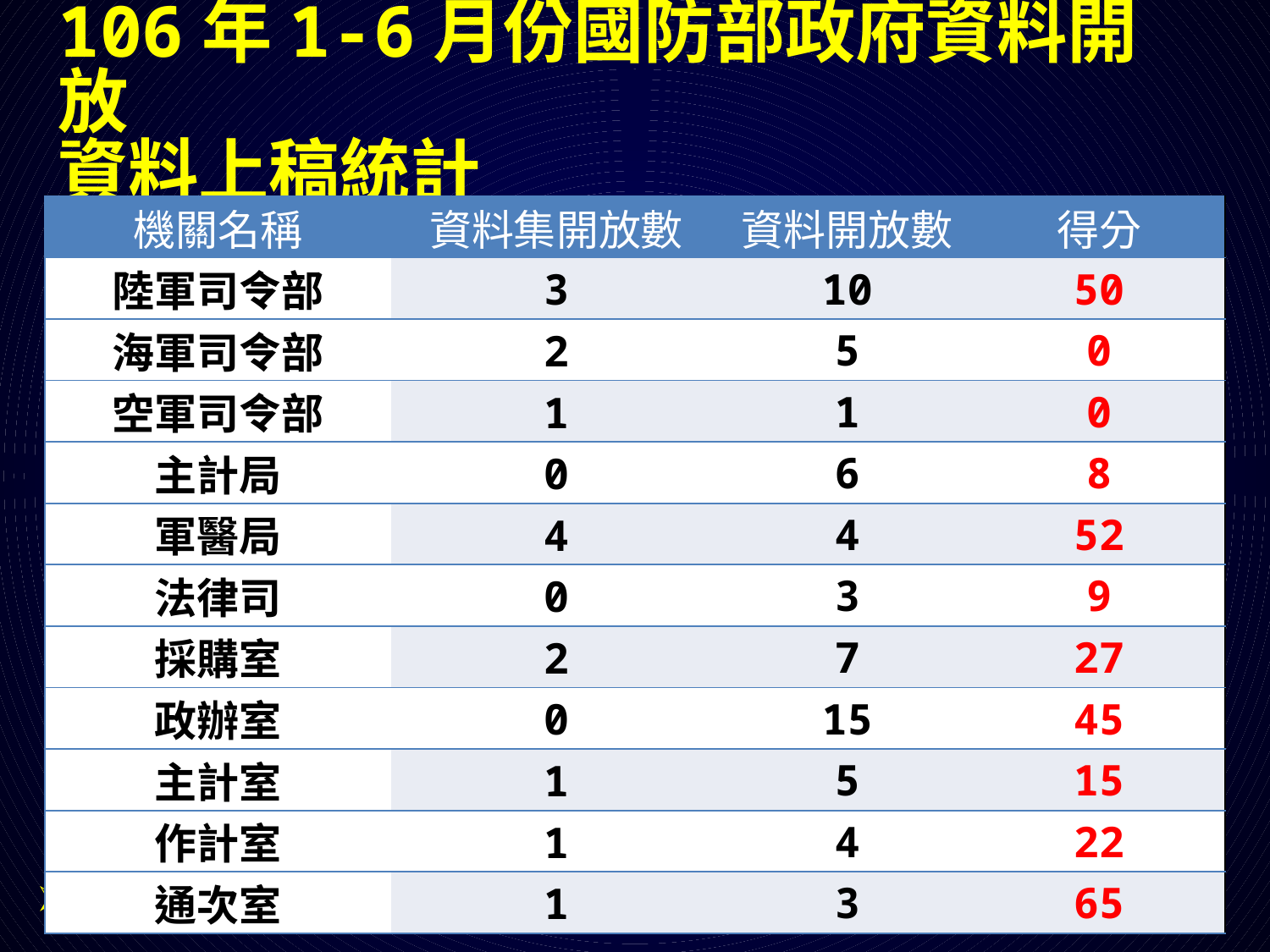

106年1-6月份國防部政府資料開放
資料上稿統計
| 機關名稱 | 資料集開放數 | 資料開放數 | 得分 |
| --- | --- | --- | --- |
| 陸軍司令部 | 3 | 10 | 50 |
| 海軍司令部 | 2 | 5 | 0 |
| 空軍司令部 | 1 | 1 | 0 |
| 主計局 | 0 | 6 | 8 |
| 軍醫局 | 4 | 4 | 52 |
| 法律司 | 0 | 3 | 9 |
| 採購室 | 2 | 7 | 27 |
| 政辦室 | 0 | 15 | 45 |
| 主計室 | 1 | 5 | 15 |
| 作計室 | 1 | 4 | 22 |
| 通次室 | 1 | 3 | 65 |
資料統計截止日106/7/3
11